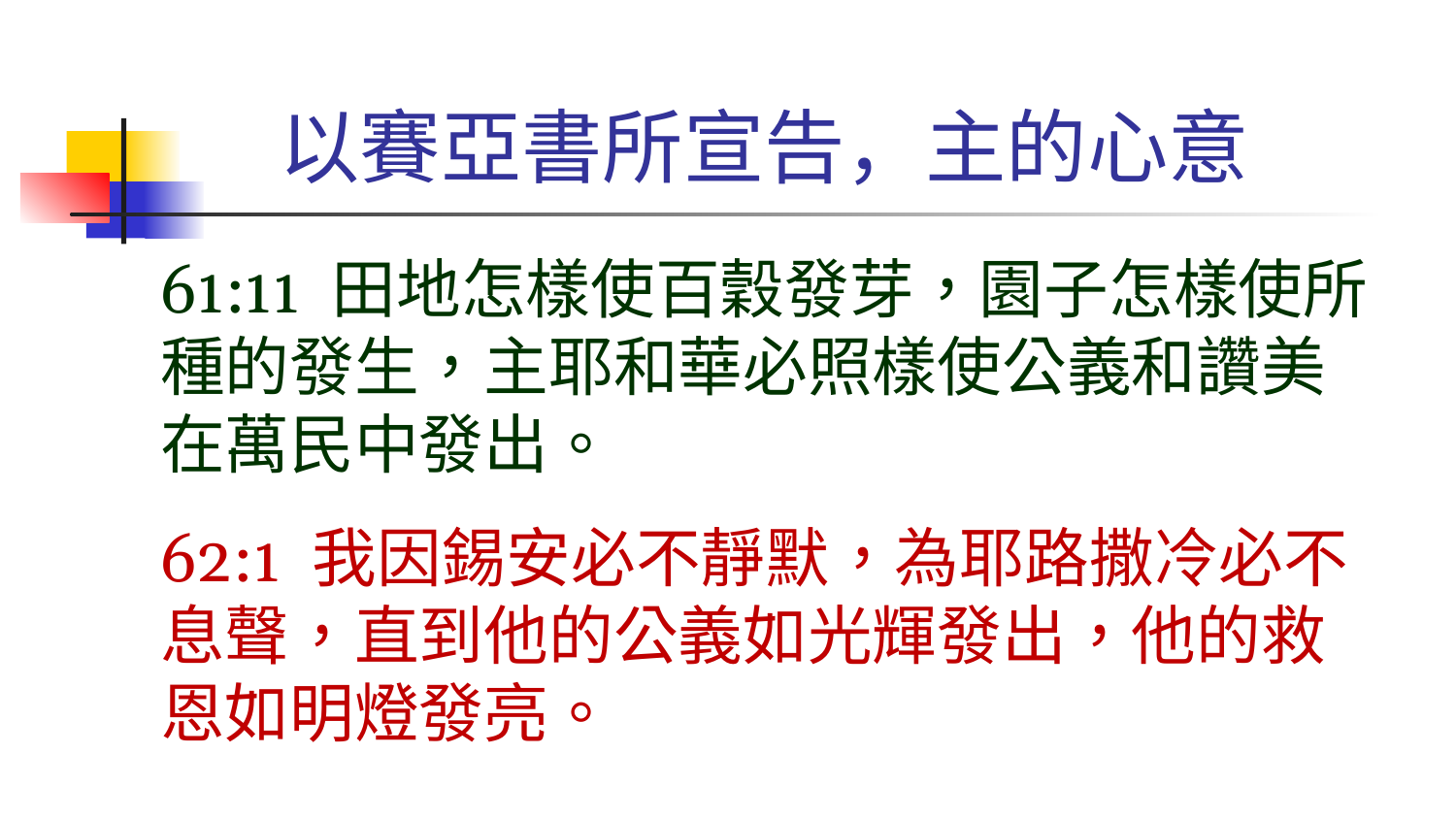

# 以賽亞書所宣告，主的心意
61:11 田地怎樣使百穀發芽，園子怎樣使所種的發生，主耶和華必照樣使公義和讚美在萬民中發出。
62:1 我因錫安必不靜默，為耶路撒冷必不息聲，直到他的公義如光輝發出，他的救恩如明燈發亮。